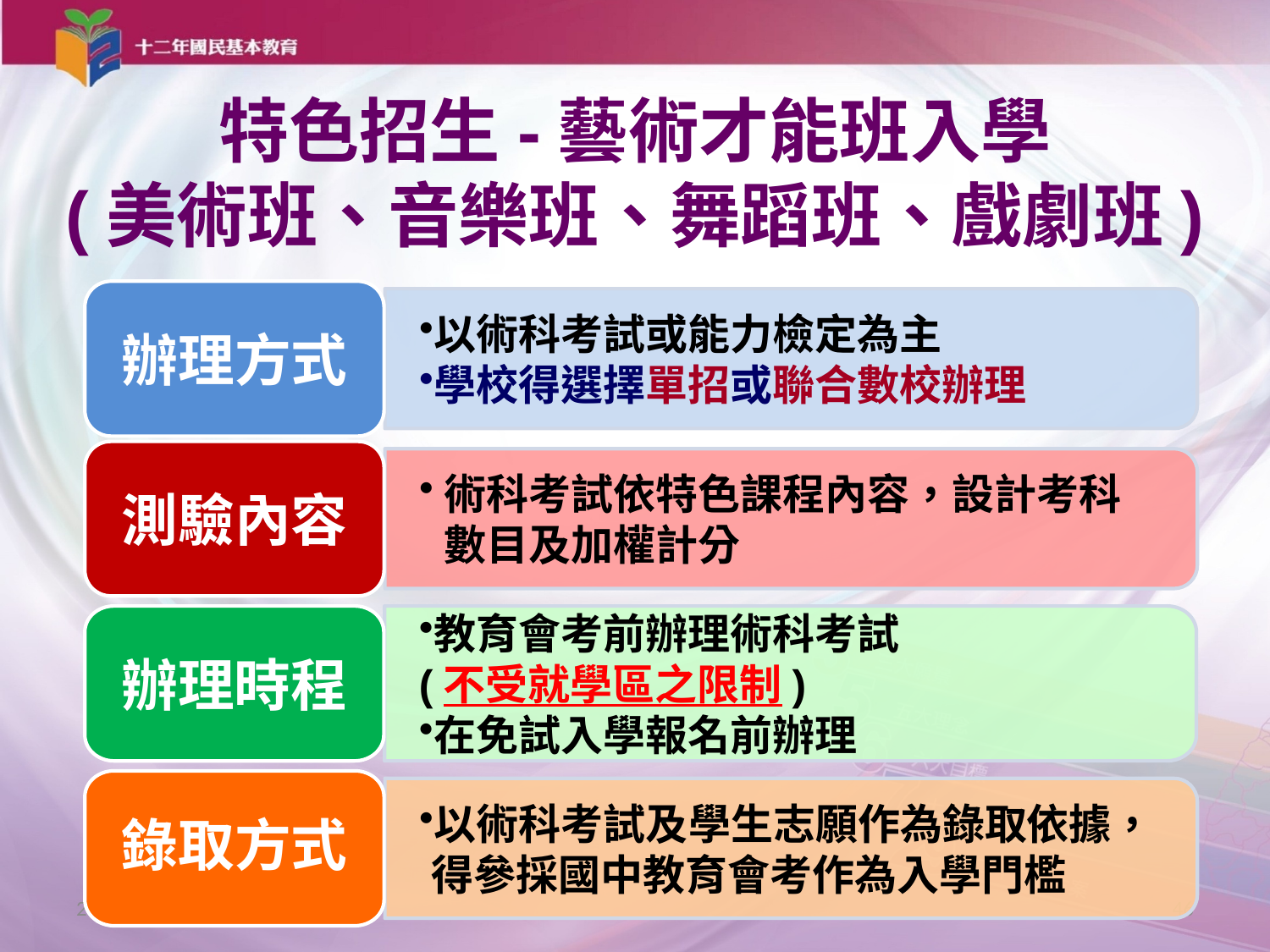

# 特色招生-藝術才能班入學 (美術班、音樂班、舞蹈班、戲劇班)
辦理方式
以術科考試或能力檢定為主
學校得選擇單招或聯合數校辦理
測驗內容
術科考試依特色課程內容，設計考科數目及加權計分
辦理時程
教育會考前辦理術科考試
(不受就學區之限制)
在免試入學報名前辦理
錄取方式
以術科考試及學生志願作為錄取依據，得參採國中教育會考作為入學門檻
2021/1/28
46